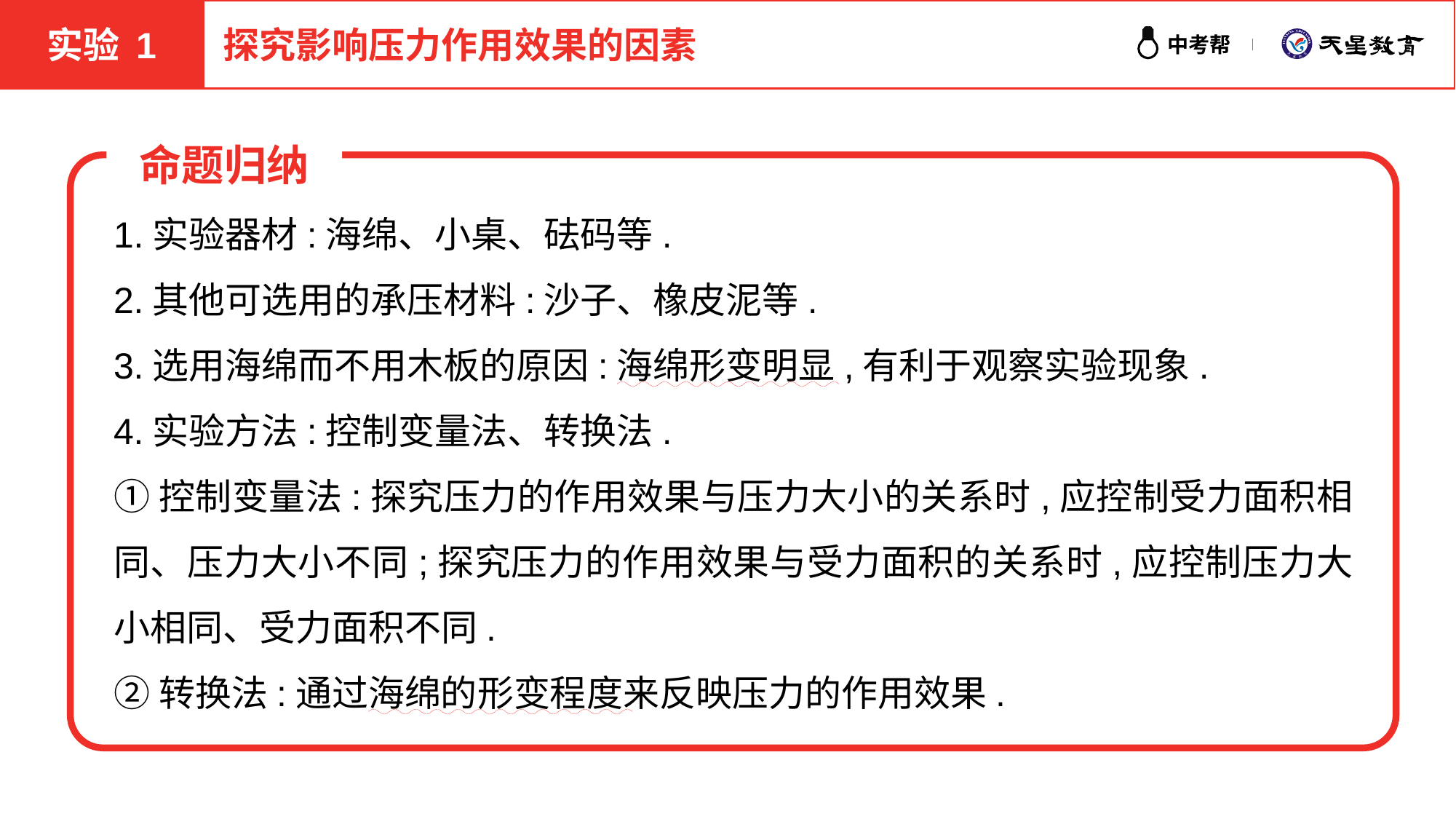

实验 1
探究影响压力作用效果的因素
命题归纳

1.实验器材:海绵、小桌、砝码等.
2.其他可选用的承压材料:沙子、橡皮泥等.
3.选用海绵而不用木板的原因:海绵形变明显,有利于观察实验现象.
4.实验方法:控制变量法、转换法.
①控制变量法:探究压力的作用效果与压力大小的关系时,应控制受力面积相同、压力大小不同;探究压力的作用效果与受力面积的关系时,应控制压力大小相同、受力面积不同.
②转换法:通过海绵的形变程度来反映压力的作用效果.